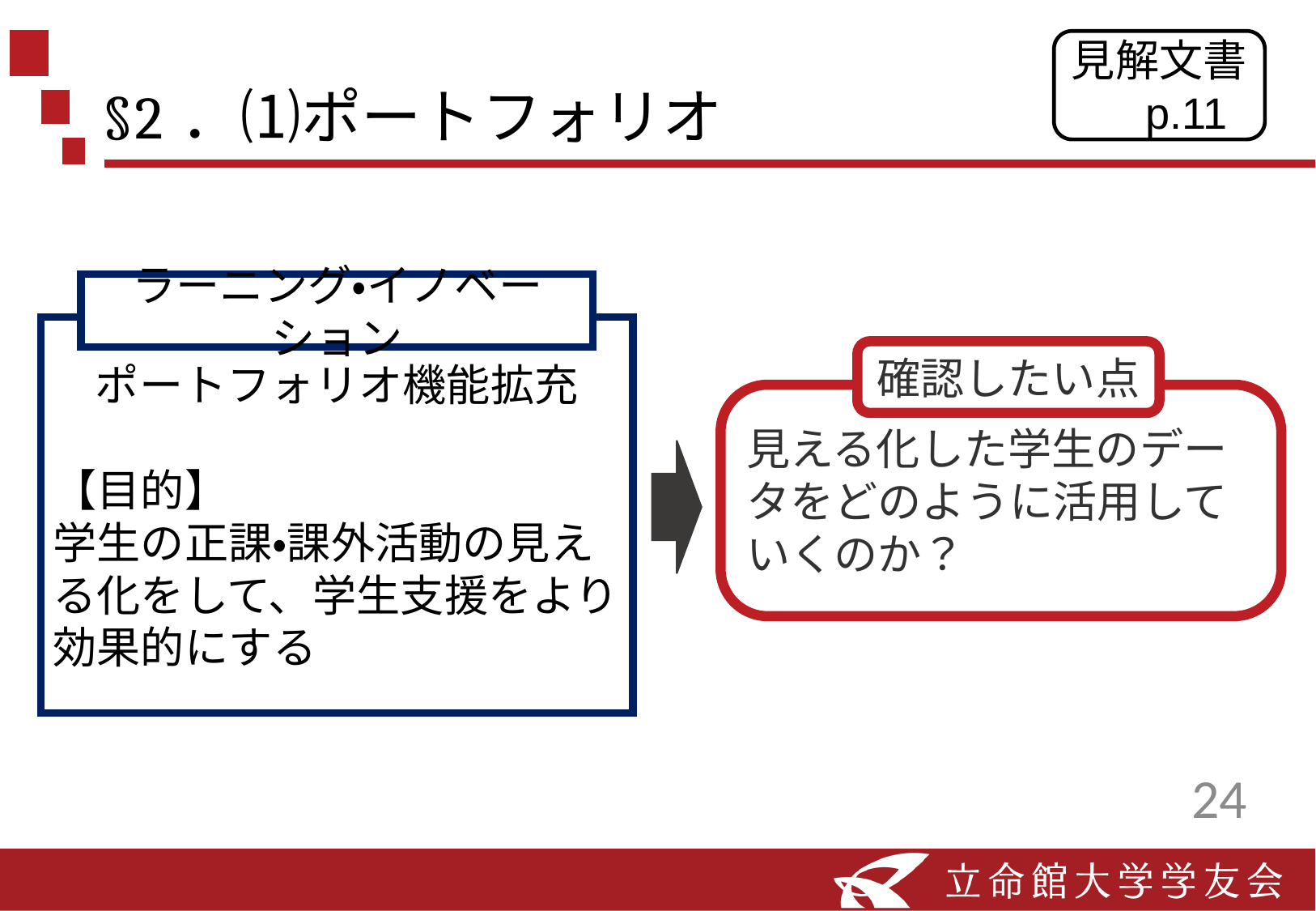

# §2．⑴ポートフォリオ
見解文書　p.11
ラーニング・イノベーション
ポートフォリオ機能拡充

【目的】
学生の正課・課外活動の見える化をして、学生支援をより効果的にする
確認したい点
見える化した学生のデータをどのように活用していくのか？

24